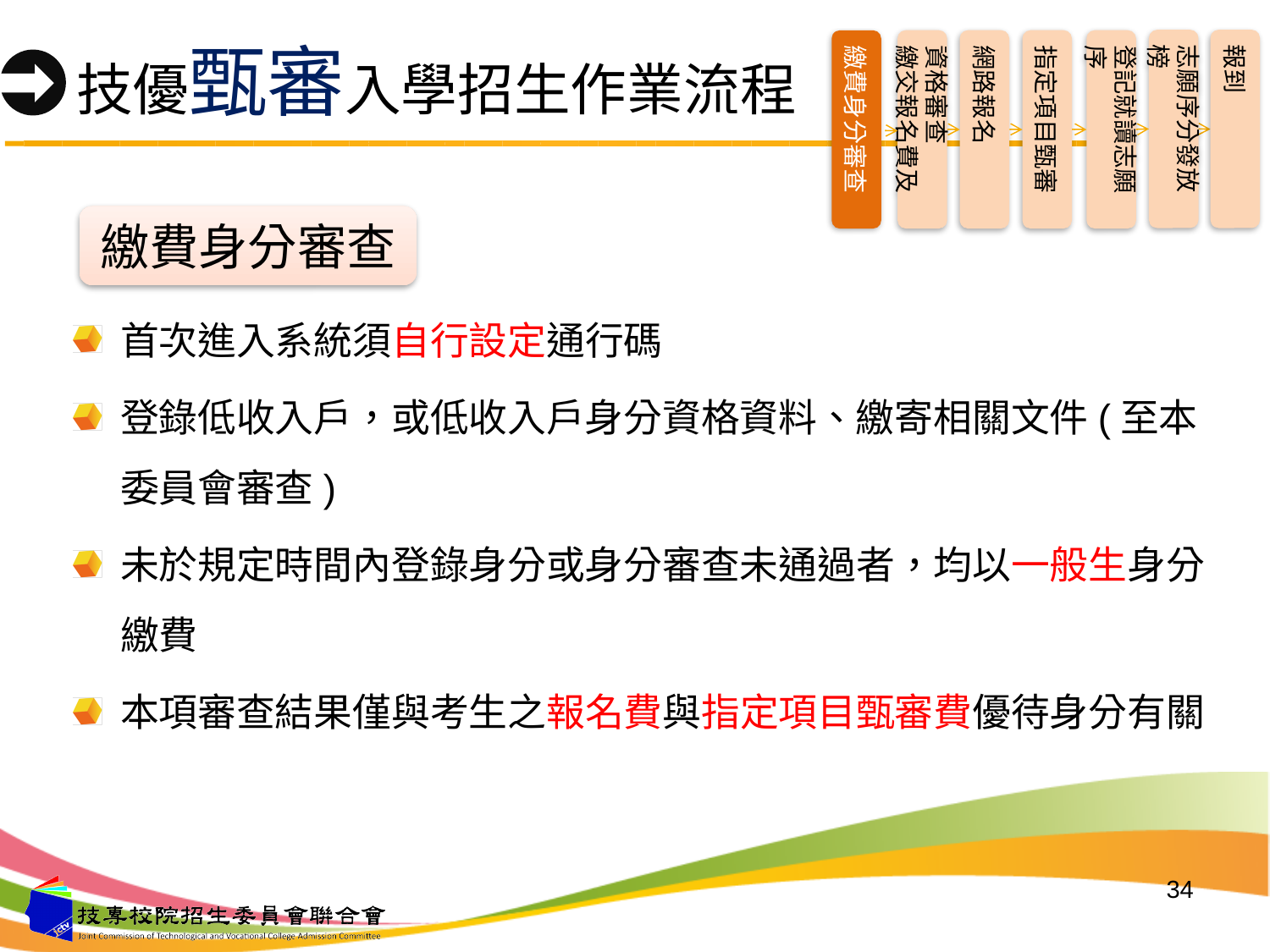

志願序分發放榜
報到
資格審查
繳交報名費及
網路報名
指定項目甄審
登記就讀志願序
繳費身分審查
# 技優甄審入學招生作業流程

繳費身分審查
首次進入系統須自行設定通行碼
登錄低收入戶，或低收入戶身分資格資料、繳寄相關文件(至本委員會審查)
未於規定時間內登錄身分或身分審查未通過者，均以一般生身分繳費
本項審查結果僅與考生之報名費與指定項目甄審費優待身分有關
34